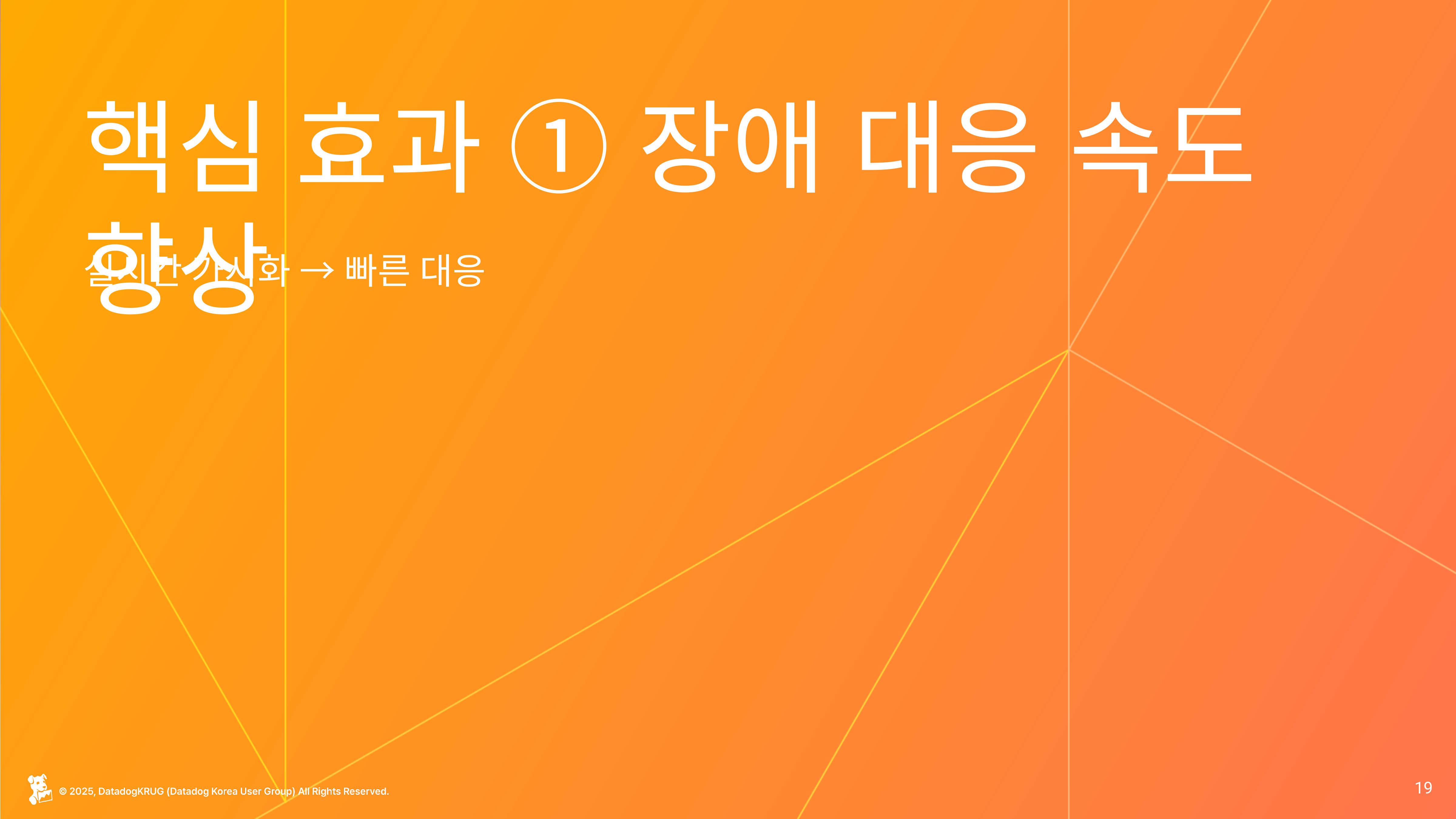

# 핵심 효과 ① 장애 대응 속도 향상
실시간 가시화 → 빠른 대응
19